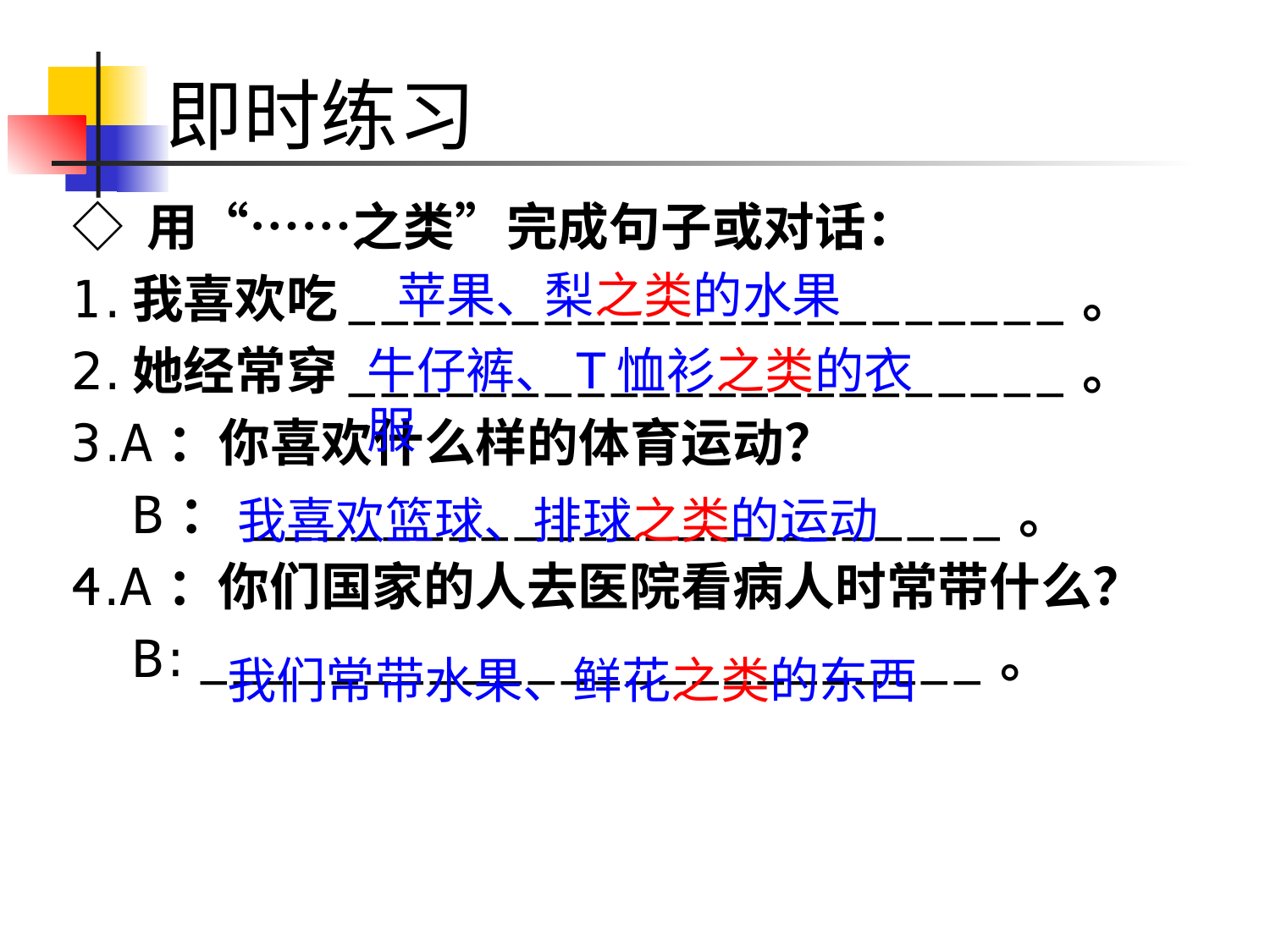

# 即时练习
◇ 用“……之类”完成句子或对话：
1.我喜欢吃______________________。
2.她经常穿______________________。
3.A：你喜欢什么样的体育运动？
    B： _______________________。
4.A：你们国家的人去医院看病人时常带什么？
    B: ________________________。

苹果、梨之类的水果
牛仔裤、T恤衫之类的衣服
我喜欢篮球、排球之类的运动
我们常带水果、鲜花之类的东西